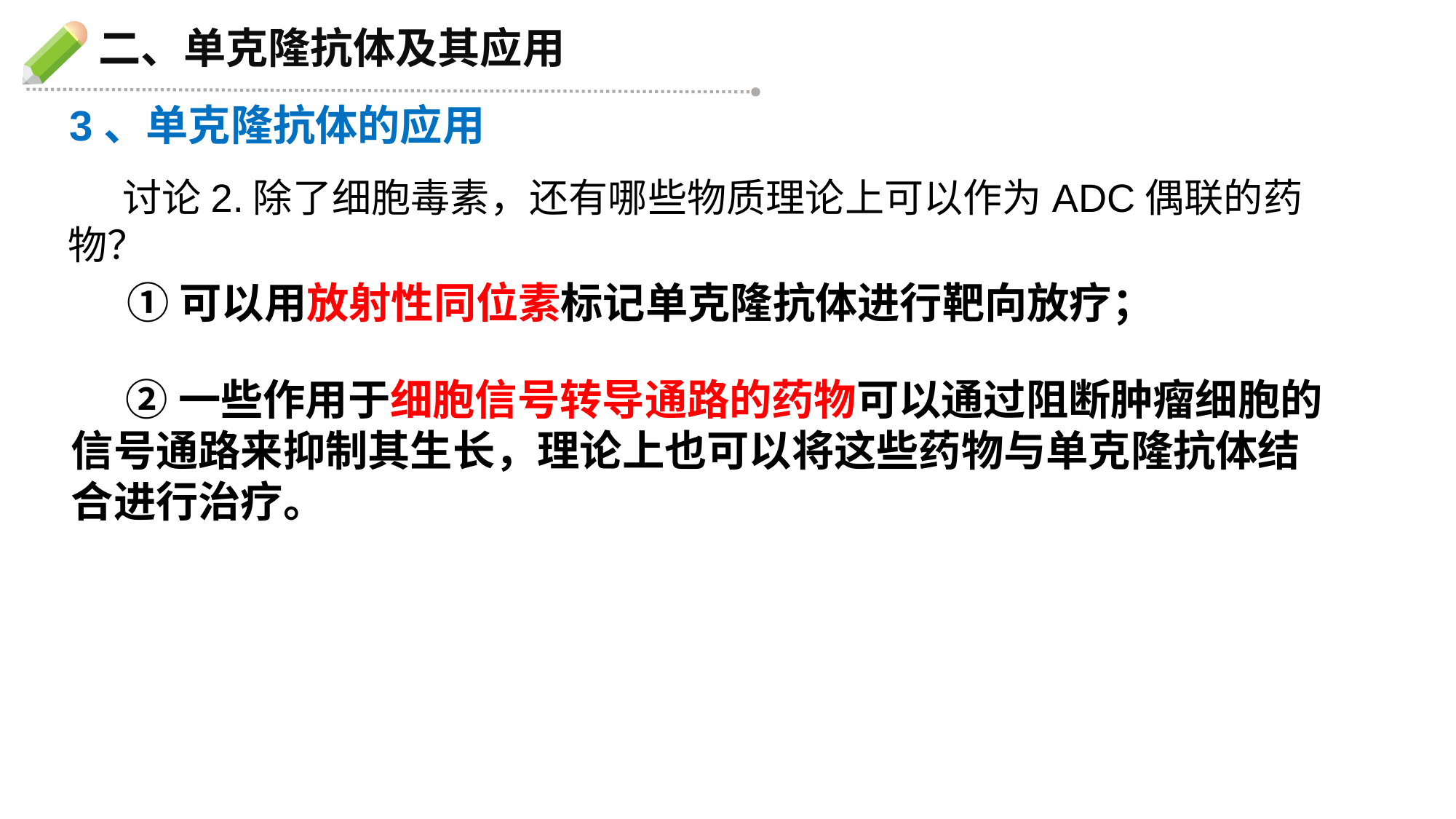

二、单克隆抗体及其应用

3、单克隆抗体的应用
讨论2.除了细胞毒素，还有哪些物质理论上可以作为ADC偶联的药物？
①可以用放射性同位素标记单克隆抗体进行靶向放疗；
②一些作用于细胞信号转导通路的药物可以通过阻断肿瘤细胞的信号通路来抑制其生长，理论上也可以将这些药物与单克隆抗体结合进行治疗。